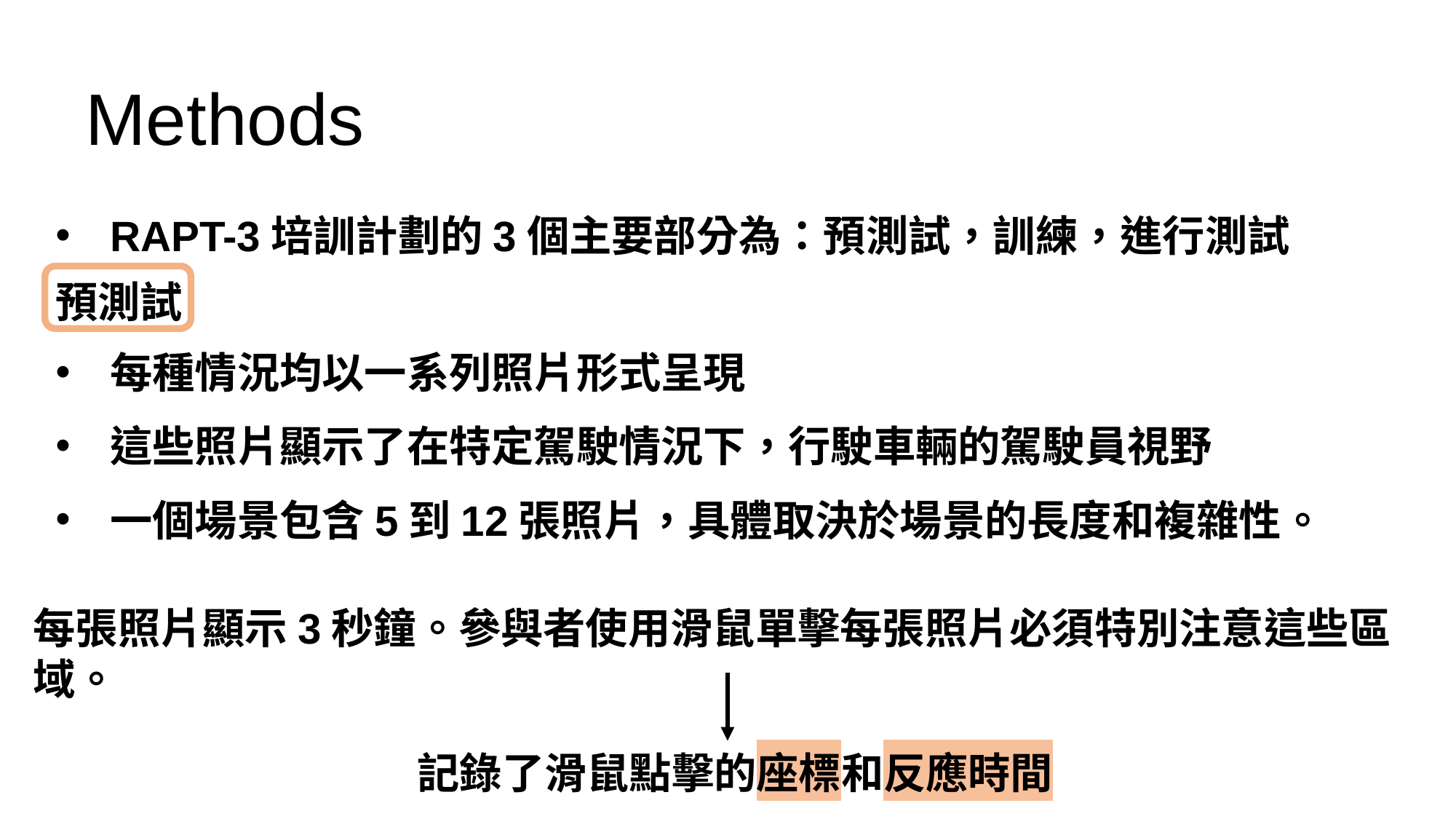

Methods
RAPT-3培訓計劃的3個主要部分為：預測試，訓練，進行測試

預測試
每種情況均以一系列照片形式呈現
這些照片顯示了在特定駕駛情況下，行駛車輛的駕駛員視野
一個場景包含5到12張照片，具體取決於場景的長度和複雜性。
每張照片顯示3秒鐘。參與者使用滑鼠單擊每張照片必須特別注意這些區域。
記錄了滑鼠點擊的座標和反應時間